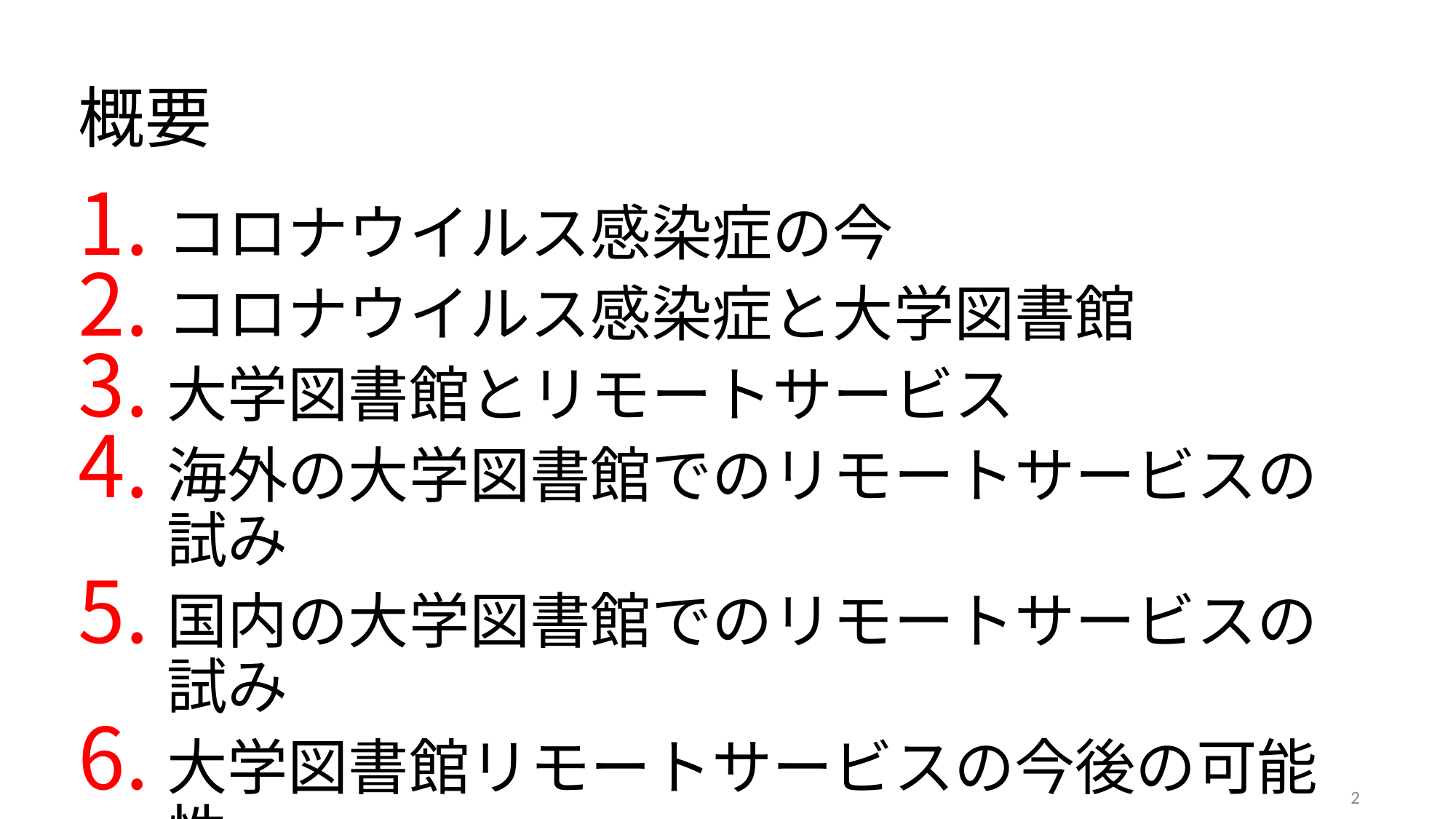

# 概要
コロナウイルス感染症の今
コロナウイルス感染症と大学図書館
大学図書館とリモートサービス
海外の大学図書館でのリモートサービスの試み
国内の大学図書館でのリモートサービスの試み
大学図書館リモートサービスの今後の可能性
2